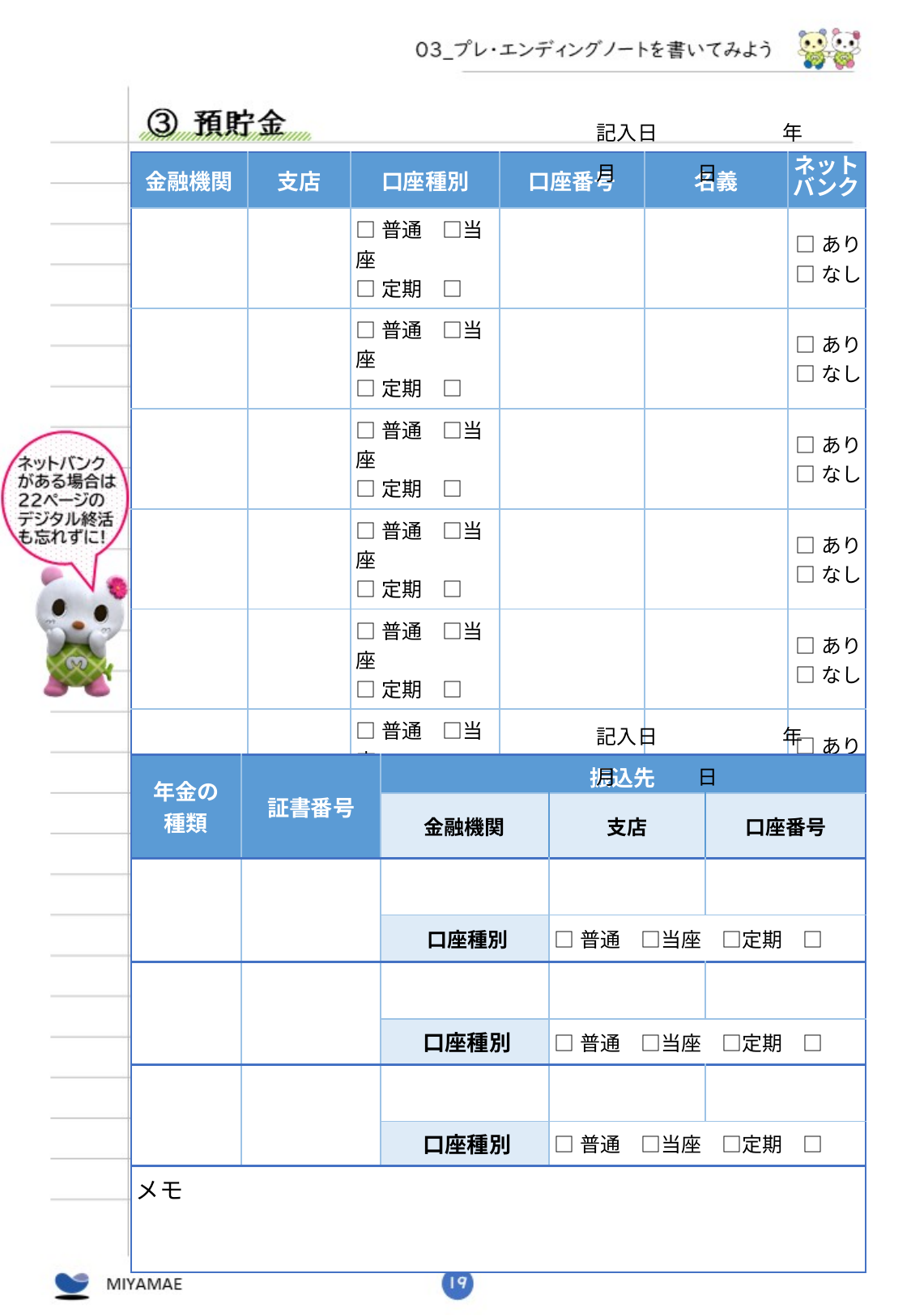

記入日　　　　　　年　　　　月　　　　日
| 金融機関 | 支店 | 口座種別 | 口座番号 | 名義 | ネットバンク |
| --- | --- | --- | --- | --- | --- |
|  |  | □普通　□当座 □定期　□ |  |  | □あり □なし |
|  |  | □普通　□当座 □定期　□ |  |  | □あり □なし |
|  |  | □普通　□当座 □定期　□ |  |  | □あり □なし |
|  |  | □普通　□当座 □定期　□ |  |  | □あり □なし |
|  |  | □普通　□当座 □定期　□ |  |  | □あり □なし |
|  |  | □普通　□当座 □定期　□ |  |  | □あり □なし |
| メモ |  |  |  |  |  |
記入日　　　　　　年　　　　月　　　　日
| 年金の 種類 | 証書番号 | 振込先 |  |  |
| --- | --- | --- | --- | --- |
|  |  | 金融機関 | 支店 | 口座番号 |
|  |  |  |  |  |
|  |  | 口座種別 | □普通　□当座　□定期　□ |  |
|  |  |  |  |  |
|  |  | 口座種別 | □普通　□当座　□定期　□ |  |
|  |  |  |  |  |
|  |  | 口座種別 | □普通　□当座　□定期　□ |  |
| メモ |  |  |  |  |